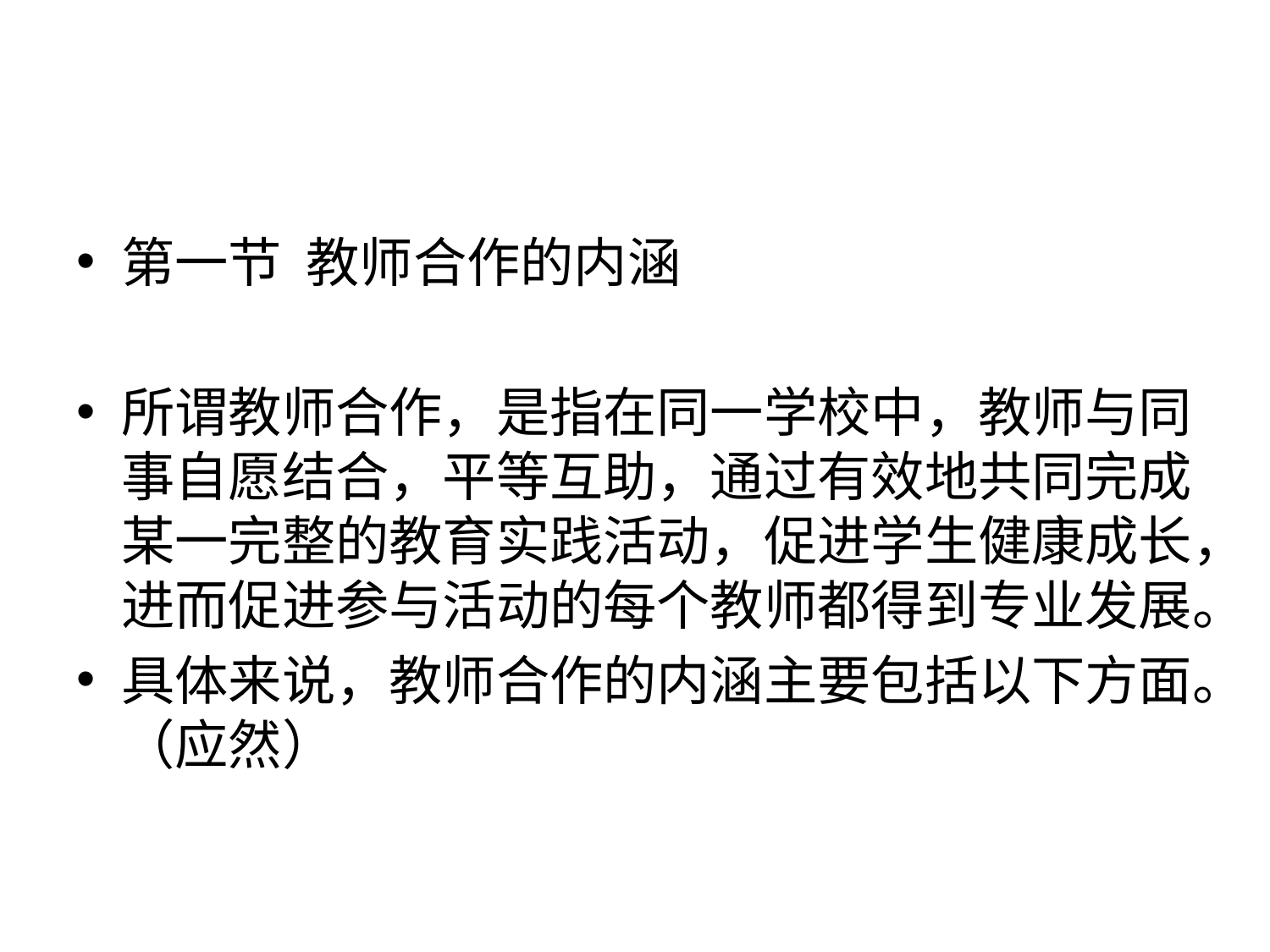

#
第一节  教师合作的内涵

所谓教师合作，是指在同一学校中，教师与同事自愿结合，平等互助，通过有效地共同完成某一完整的教育实践活动，促进学生健康成长，进而促进参与活动的每个教师都得到专业发展。
具体来说，教师合作的内涵主要包括以下方面。（应然）